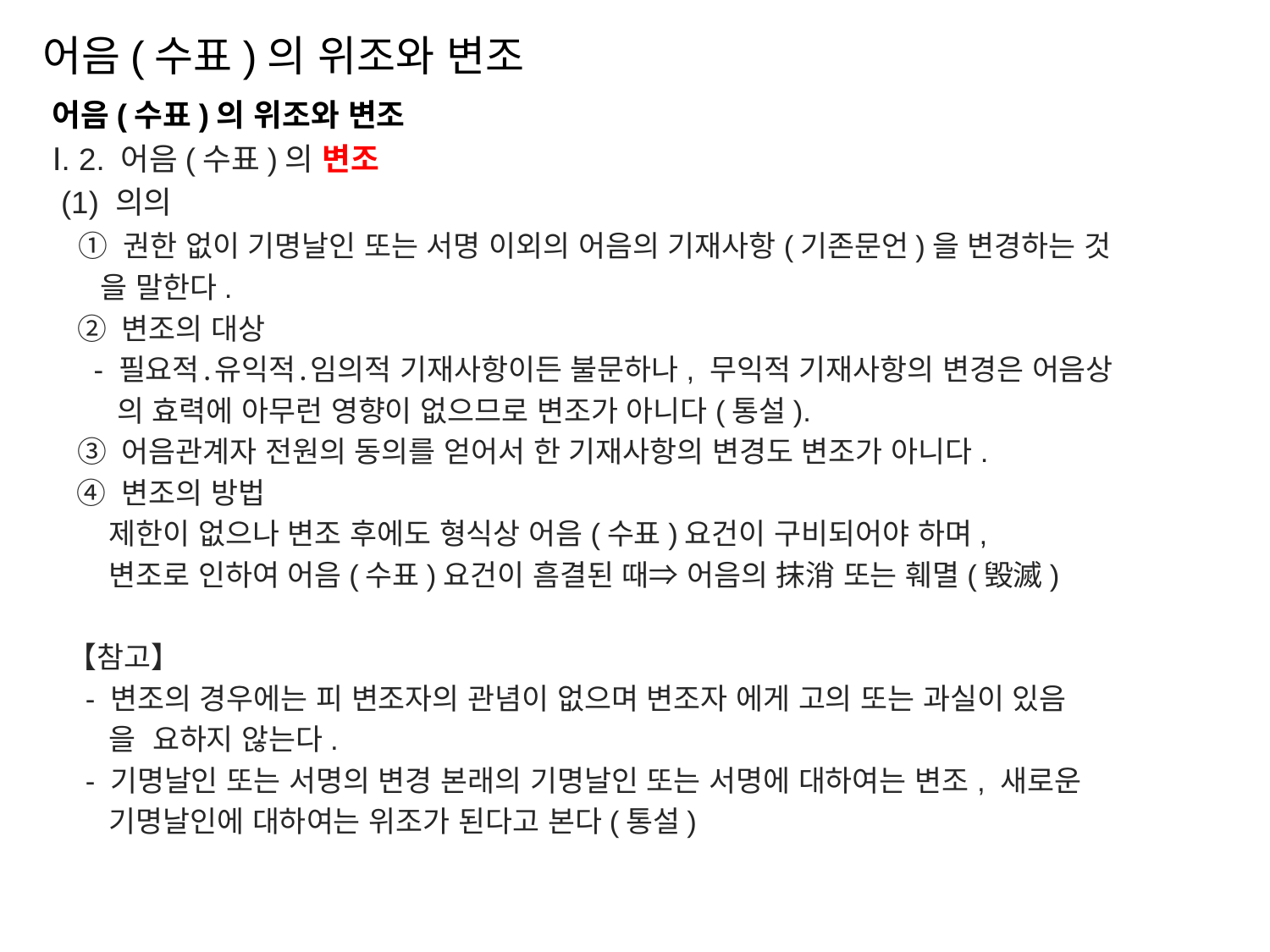

# 어음(수표)의 위조와 변조
어음(수표)의 위조와 변조
Ⅰ. 2. 어음(수표)의 변조
 (1) 의의
   ① 권한 없이 기명날인 또는 서명 이외의 어음의 기재사항(기존문언)을 변경하는 것
     을 말한다.
   ② 변조의 대상
     - 필요적․유익적․임의적 기재사항이든 불문하나, 무익적 기재사항의 변경은 어음상
       의 효력에 아무런 영향이 없으므로 변조가 아니다(통설).
   ③ 어음관계자 전원의 동의를 얻어서 한 기재사항의 변경도 변조가 아니다.
   ④ 변조의 방법
      제한이 없으나 변조 후에도 형식상 어음(수표)요건이 구비되어야 하며,
      변조로 인하여 어음(수표)요건이 흠결된 때⇒ 어음의 抹消 또는 훼멸(毁滅)

 【참고】
    - 변조의 경우에는 피 변조자의 관념이 없으며 변조자 에게 고의 또는 과실이 있음
      을  요하지 않는다.
    - 기명날인 또는 서명의 변경 본래의 기명날인 또는 서명에 대하여는 변조, 새로운
      기명날인에 대하여는 위조가 된다고 본다(통설)